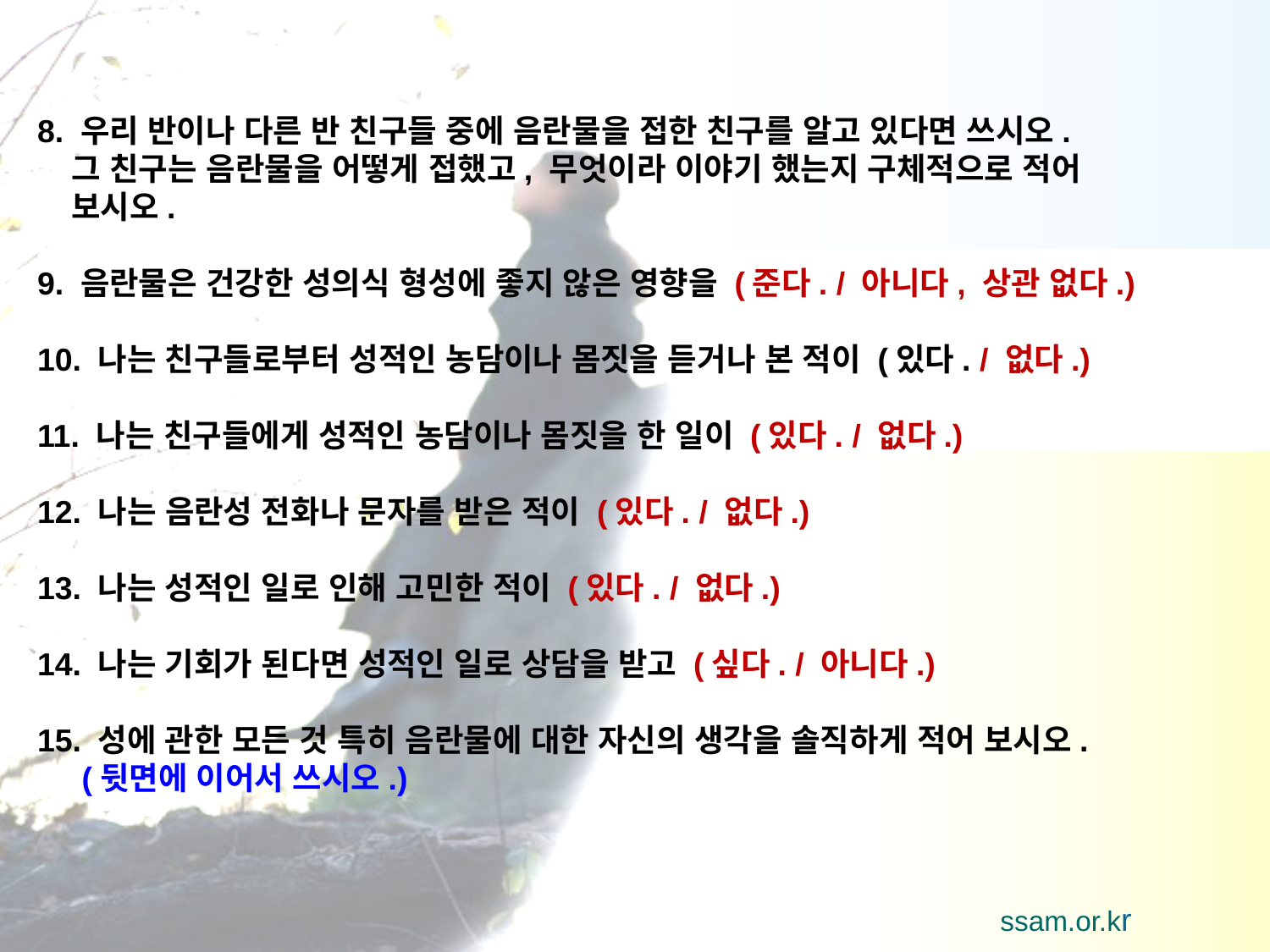

8. 우리 반이나 다른 반 친구들 중에 음란물을 접한 친구를 알고 있다면 쓰시오.
   그 친구는 음란물을 어떻게 접했고, 무엇이라 이야기 했는지 구체적으로 적어
   보시오.

9. 음란물은 건강한 성의식 형성에 좋지 않은 영향을 (준다. / 아니다, 상관 없다.)

10. 나는 친구들로부터 성적인 농담이나 몸짓을 듣거나 본 적이 (있다. / 없다.)

11. 나는 친구들에게 성적인 농담이나 몸짓을 한 일이 (있다. / 없다.)

12. 나는 음란성 전화나 문자를 받은 적이 (있다. / 없다.)

13. 나는 성적인 일로 인해 고민한 적이 (있다. / 없다.)

14. 나는 기회가 된다면 성적인 일로 상담을 받고 (싶다. / 아니다.)

15. 성에 관한 모든 것 특히 음란물에 대한 자신의 생각을 솔직하게 적어 보시오.
     (뒷면에 이어서 쓰시오.)